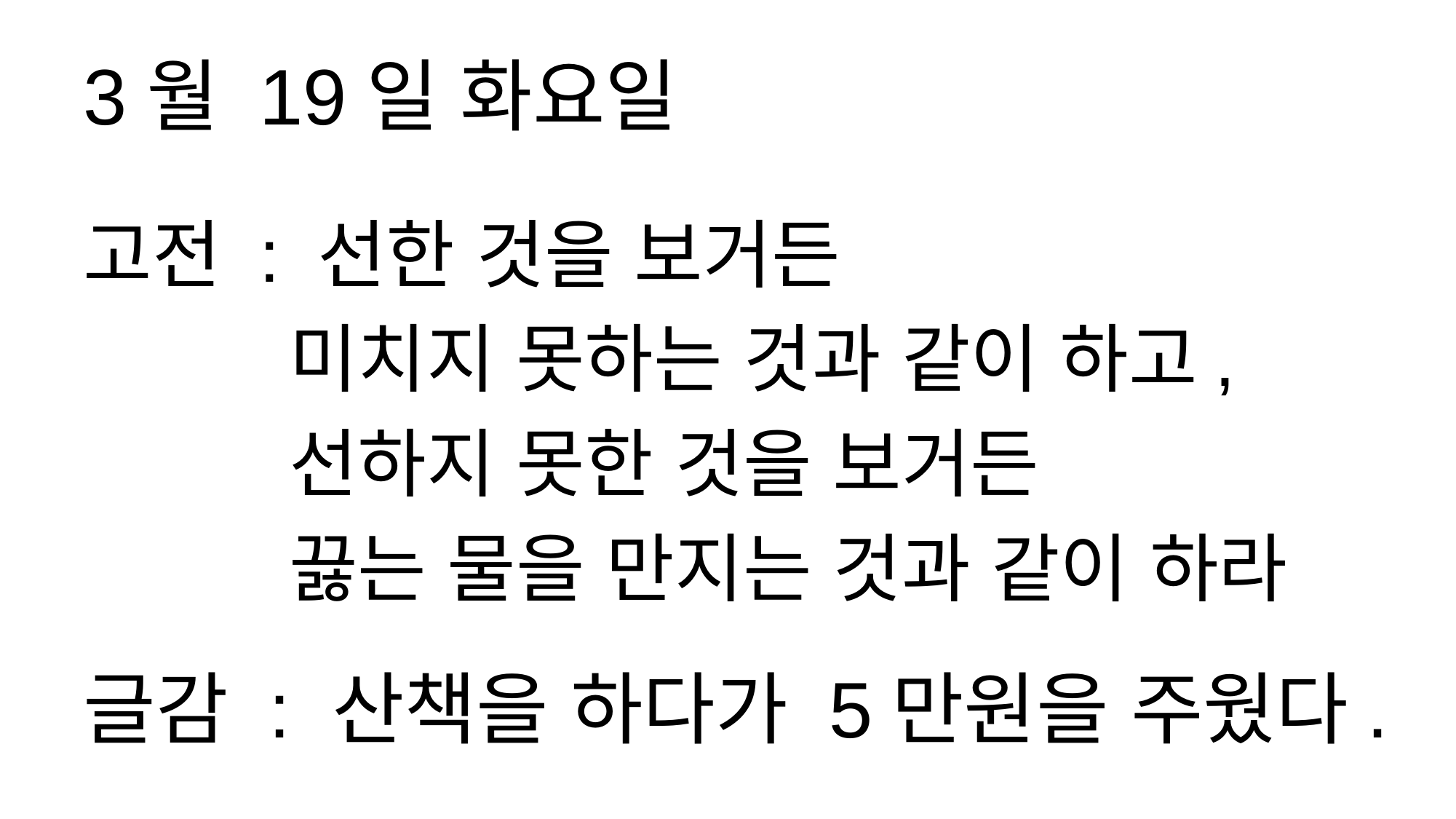

3월 19일 화요일
고전 : 선한 것을 보거든
         미치지 못하는 것과 같이 하고,
         선하지 못한 것을 보거든
         끓는 물을 만지는 것과 같이 하라
글감 : 산책을 하다가 5만원을 주웠다.